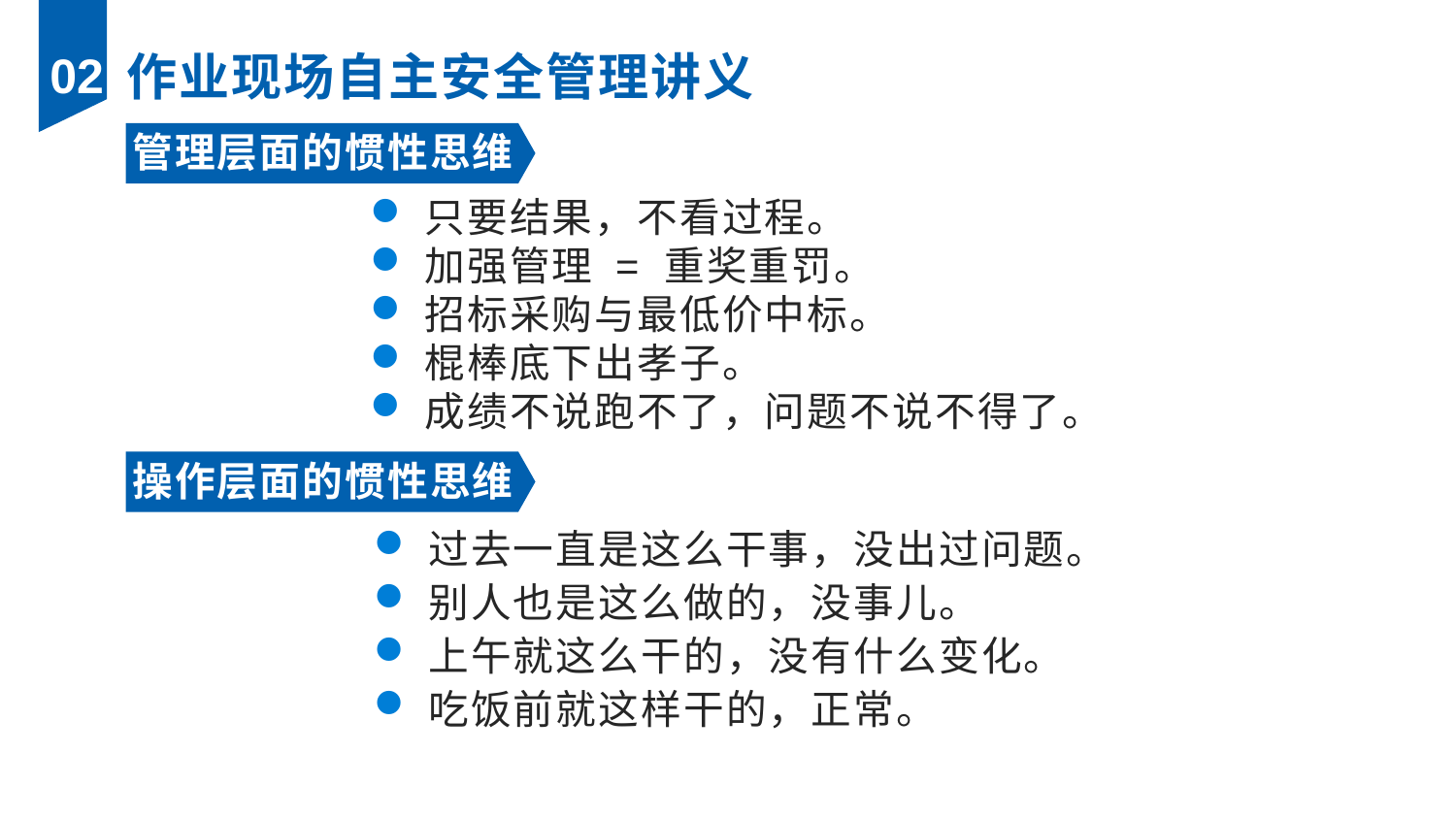

02
作业现场自主安全管理讲义
管理层面的惯性思维

只要结果，不看过程。
加强管理 = 重奖重罚。
招标采购与最低价中标。
棍棒底下出孝子。
成绩不说跑不了，问题不说不得了。
操作层面的惯性思维

过去一直是这么干事，没出过问题。
别人也是这么做的，没事儿。
上午就这么干的，没有什么变化。
吃饭前就这样干的，正常。